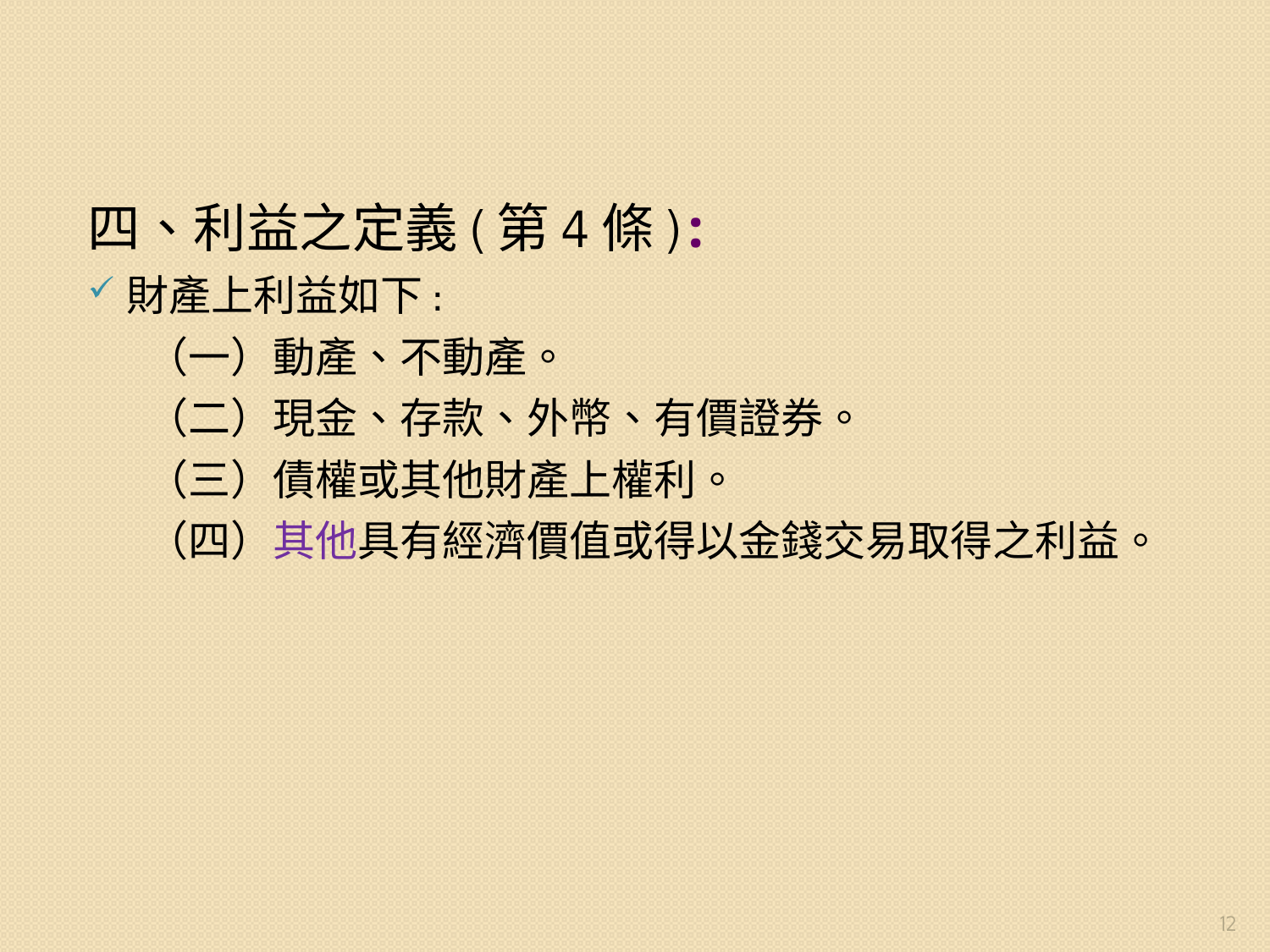

#
四、利益之定義(第4條):
財產上利益如下:
 （一）動產、不動產。
 （二）現金、存款、外幣、有價證券。
 （三）債權或其他財產上權利。
 （四）其他具有經濟價值或得以金錢交易取得之利益。

12